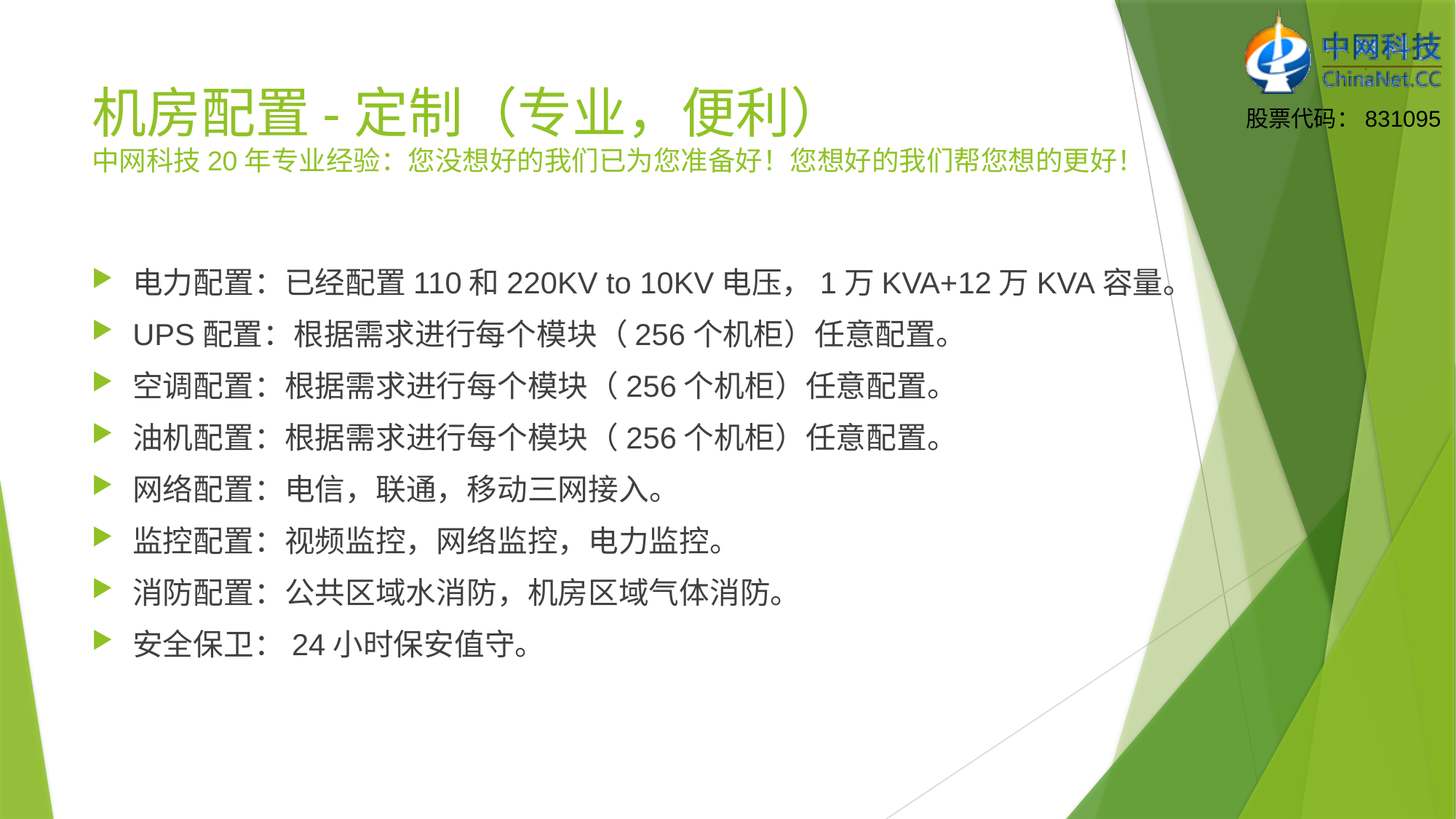

# 机房配置-定制（专业，便利） 中网科技20年专业经验：您没想好的我们已为您准备好！您想好的我们帮您想的更好！
电力配置：已经配置110和220KV to 10KV电压，1万KVA+12万KVA容量。
UPS配置：根据需求进行每个模块（256个机柜）任意配置。
空调配置：根据需求进行每个模块（256个机柜）任意配置。
油机配置：根据需求进行每个模块（256个机柜）任意配置。
网络配置：电信，联通，移动三网接入。
监控配置：视频监控，网络监控，电力监控。
消防配置：公共区域水消防，机房区域气体消防。
安全保卫：24小时保安值守。